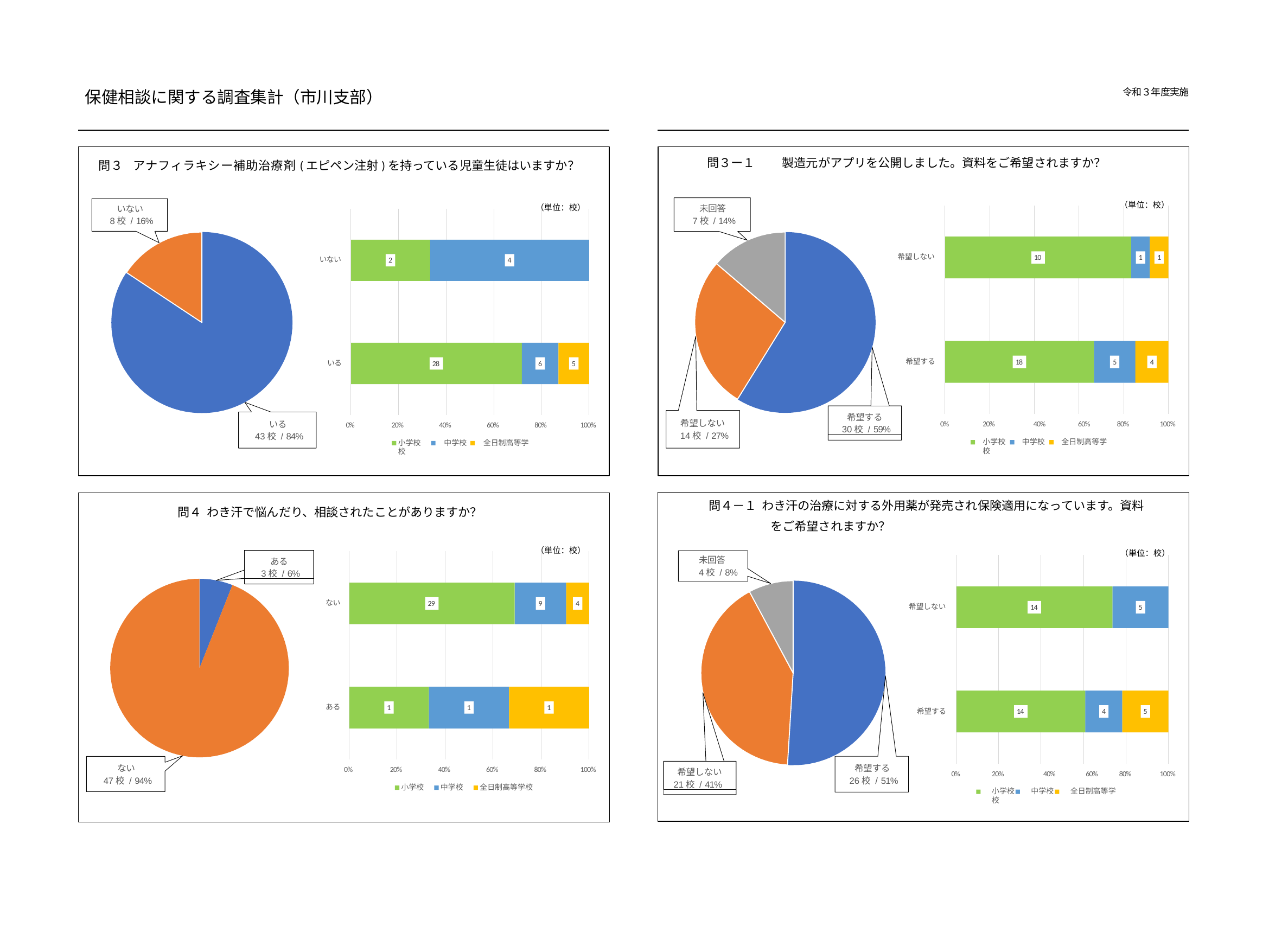

令和３年度実施
保健相談に関する調査集計（市川支部）

問３ー１
製造元がアプリを公開しました。資料をご希望されますか？
問３   アナフィラキシー補助治療剤(エピペン注射)を持っている児童生徒はいますか？

（単位：校）

未回答
7校 / 14%
（単位：校）
いない
8校 / 16%

希望しない
10
1  1

いない
2
4

希望する
18
5
4

いる
28
6
5

希望する
30校 / 59%
希望しない
14校 / 27%
いる
43校 / 84%
0%
80%
100%
20%	40%	60%
小学校	中学校	全日制高等学校
0%
80%
100%
20%	40%	60%
小学校	中学校	全日制高等学校

問４－１  わき汗の治療に対する外用薬が発売され保険適用になっています。資料をご希望されますか？

問４  わき汗で悩んだり、相談されたことがありますか？
（単位：校）
（単位：校）

ある
3校 / 6%

未回答
4校 / 8%

ない
29
9
4

希望しない
14
5

ある
1
1
1

希望する
14
4	5

ない
47校 / 94%
希望する
26校 / 51%
希望しない
21校 / 41%
0%
20%	40%	60%
80%
100%
80%
100%
0%
20%	40%	60%
小学校	中学校	全日制高等学校
小学校	中学校	全日制高等学校